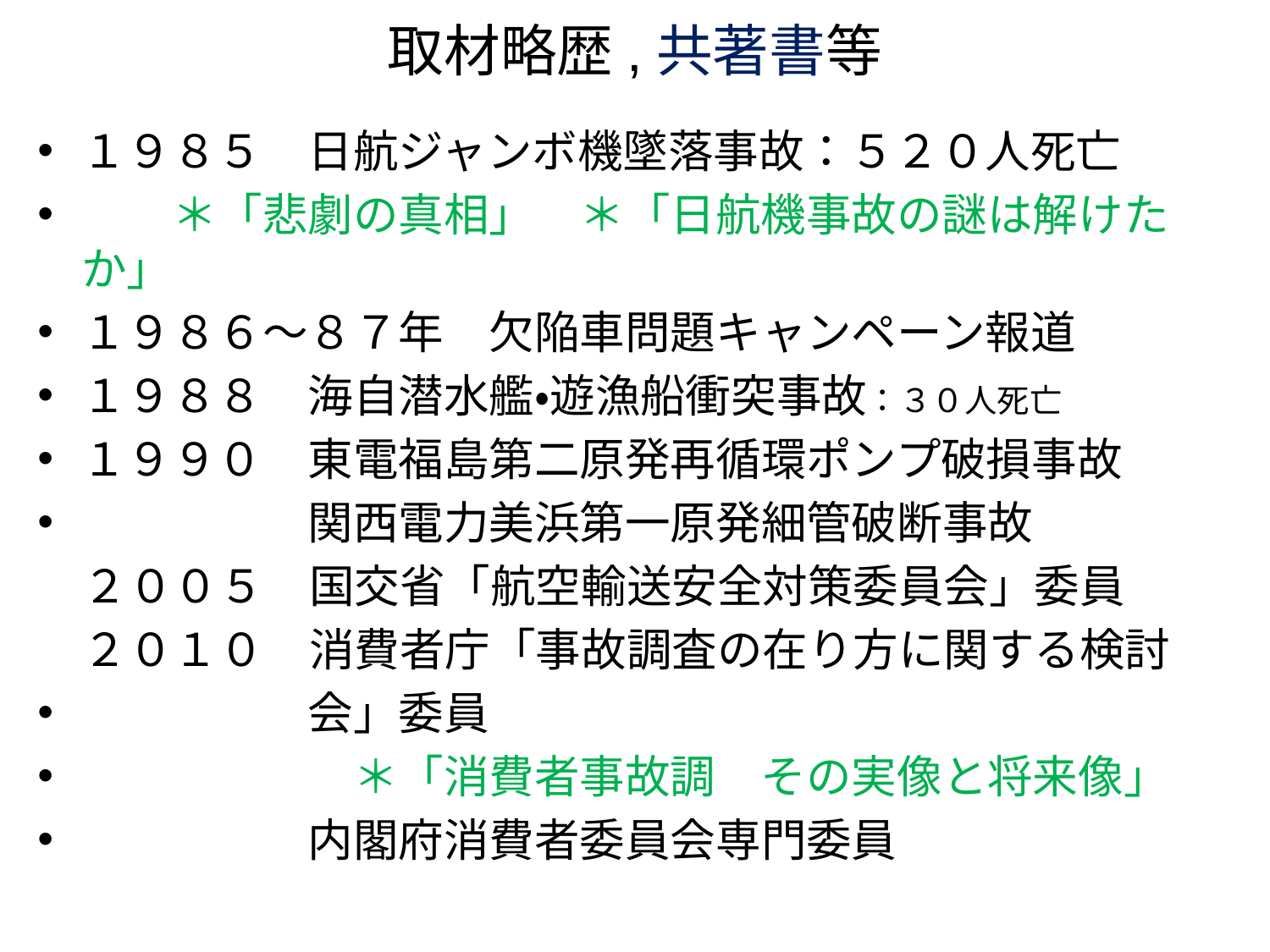

# 取材略歴,共著書等
１９８５　日航ジャンボ機墜落事故：５２０人死亡
　　＊「悲劇の真相」　＊「日航機事故の謎は解けたか」
１９８６～８７年　欠陥車問題キャンペーン報道
１９８８　海自潜水艦・遊漁船衝突事故：３０人死亡
１９９０　東電福島第二原発再循環ポンプ破損事故
　　　　　関西電力美浜第一原発細管破断事故
　２００５　国交省「航空輸送安全対策委員会」委員
　２０１０　消費者庁「事故調査の在り方に関する検討
　　　　　会」委員
　　　　　　＊「消費者事故調　その実像と将来像」
　　　　　内閣府消費者委員会専門委員